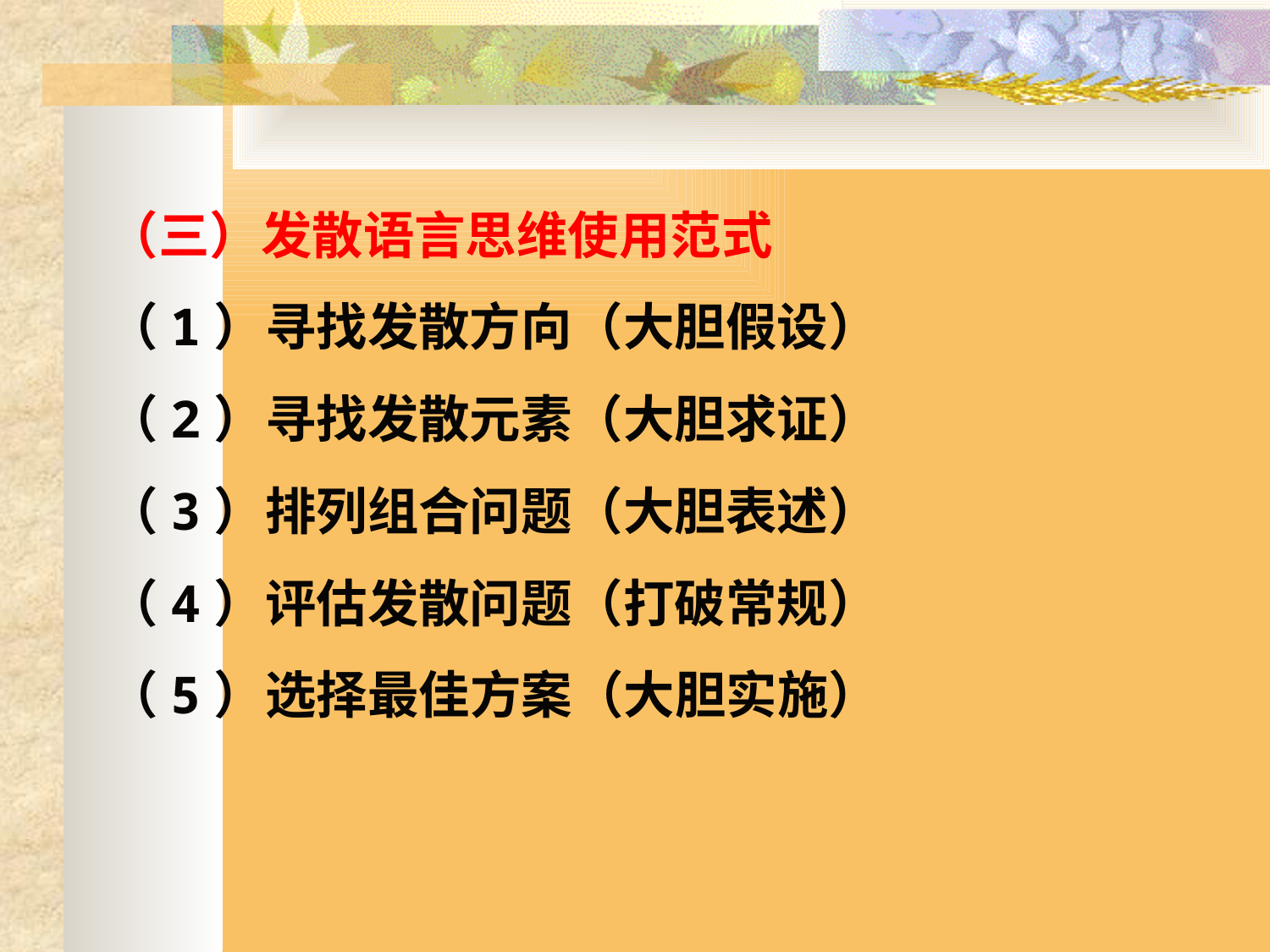

（三）发散语言思维使用范式
（1）寻找发散方向（大胆假设）
（2）寻找发散元素（大胆求证）
（3）排列组合问题（大胆表述）
（4）评估发散问题（打破常规）
（5）选择最佳方案（大胆实施）